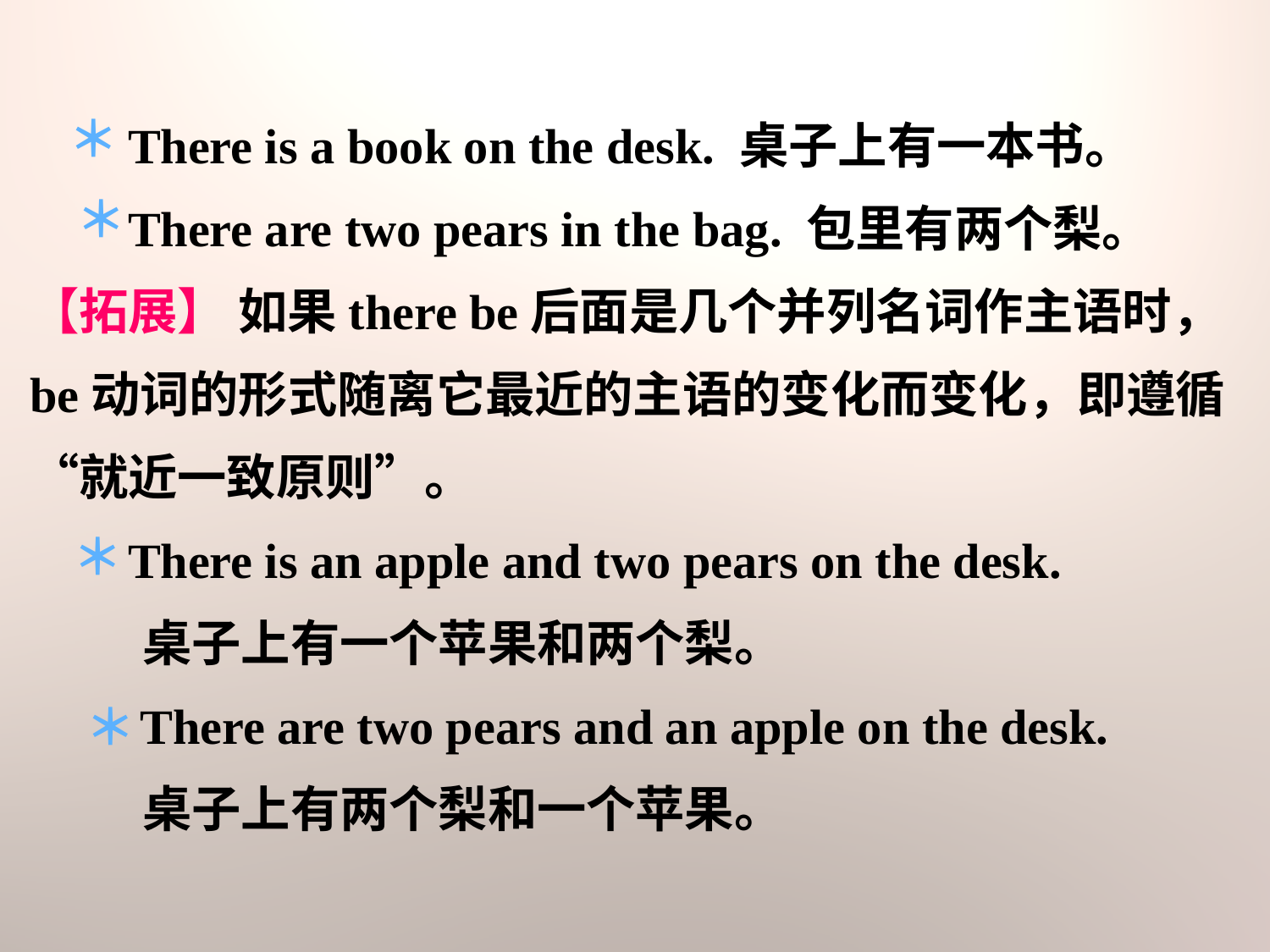

There is a book on the desk. 桌子上有一本书。
        There are two pears in the bag. 包里有两个梨。
【拓展】 如果there be后面是几个并列名词作主语时，be动词的形式随离它最近的主语的变化而变化，即遵循“就近一致原则”。
        There is an apple and two pears on the desk.
         桌子上有一个苹果和两个梨。
         There are two pears and an apple on the desk.
         桌子上有两个梨和一个苹果。
＊
＊
＊
＊